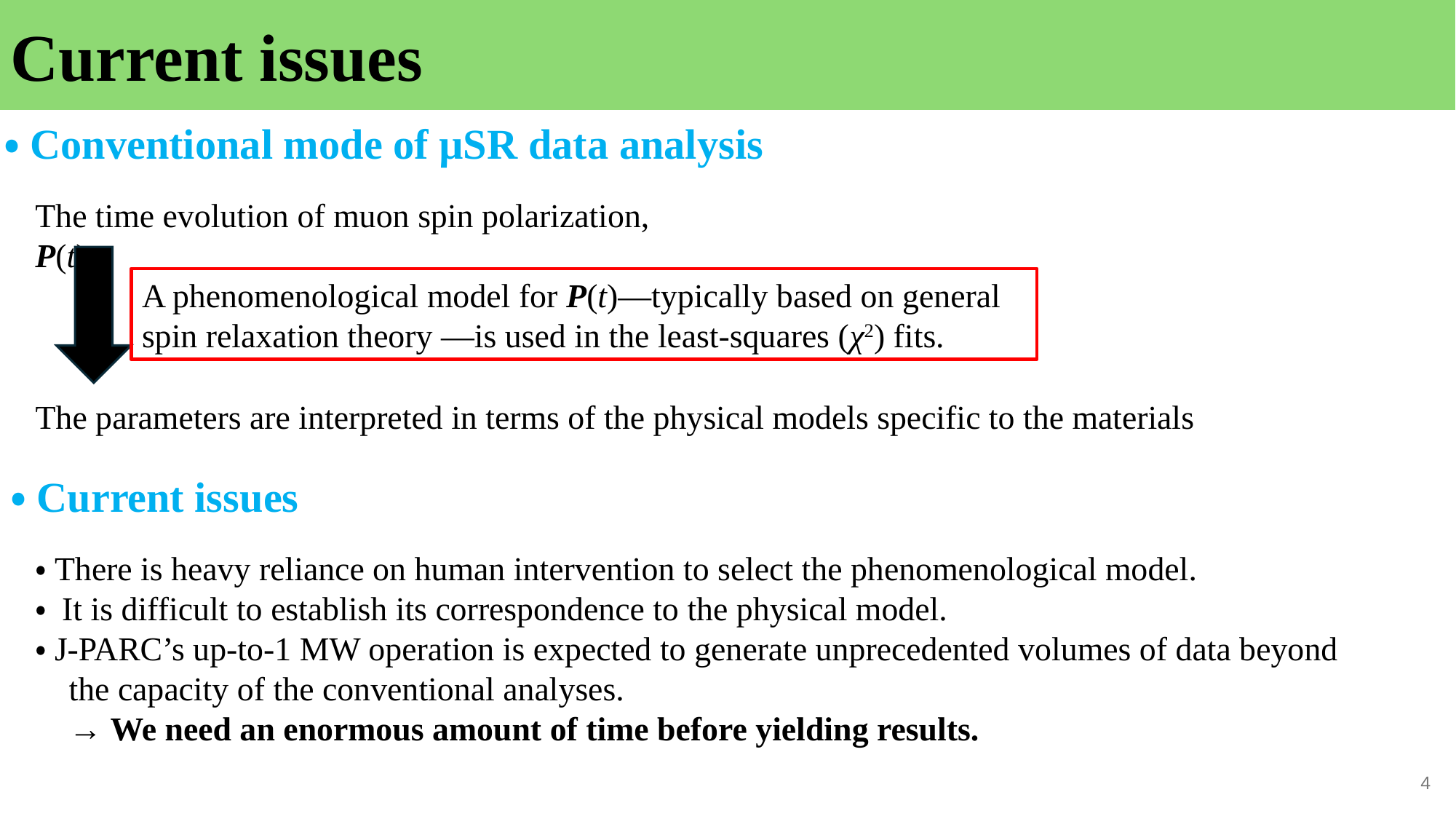

Current issues
・Conventional mode of µSR data analysis
The time evolution of muon spin polarization, P(t).

A phenomenological model for P(t)—typically based on general spin relaxation theory —is used in the least-squares (χ2) fits.
The parameters are interpreted in terms of the physical models specific to the materials
・Current issues
・There is heavy reliance on human intervention to select the phenomenological model.
・ It is difficult to establish its correspondence to the physical model.
・J-PARC’s up-to-1 MW operation is expected to generate unprecedented volumes of data beyond
    the capacity of the conventional analyses.
    → We need an enormous amount of time before yielding results.
4